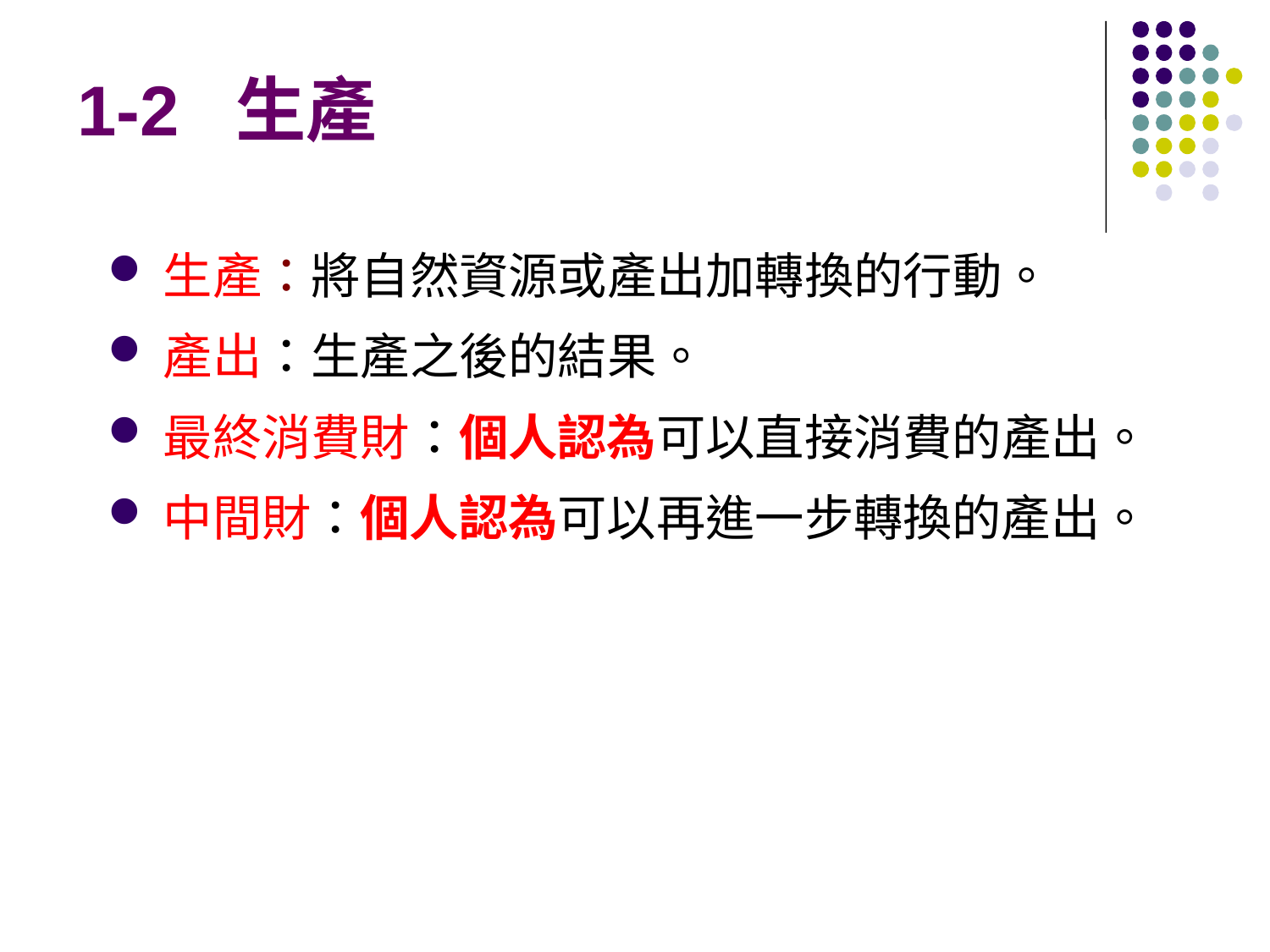

# 1-2  生產
生產：將自然資源或產出加轉換的行動。
產出：生產之後的結果。
最終消費財：個人認為可以直接消費的產出。
中間財：個人認為可以再進一步轉換的產出。